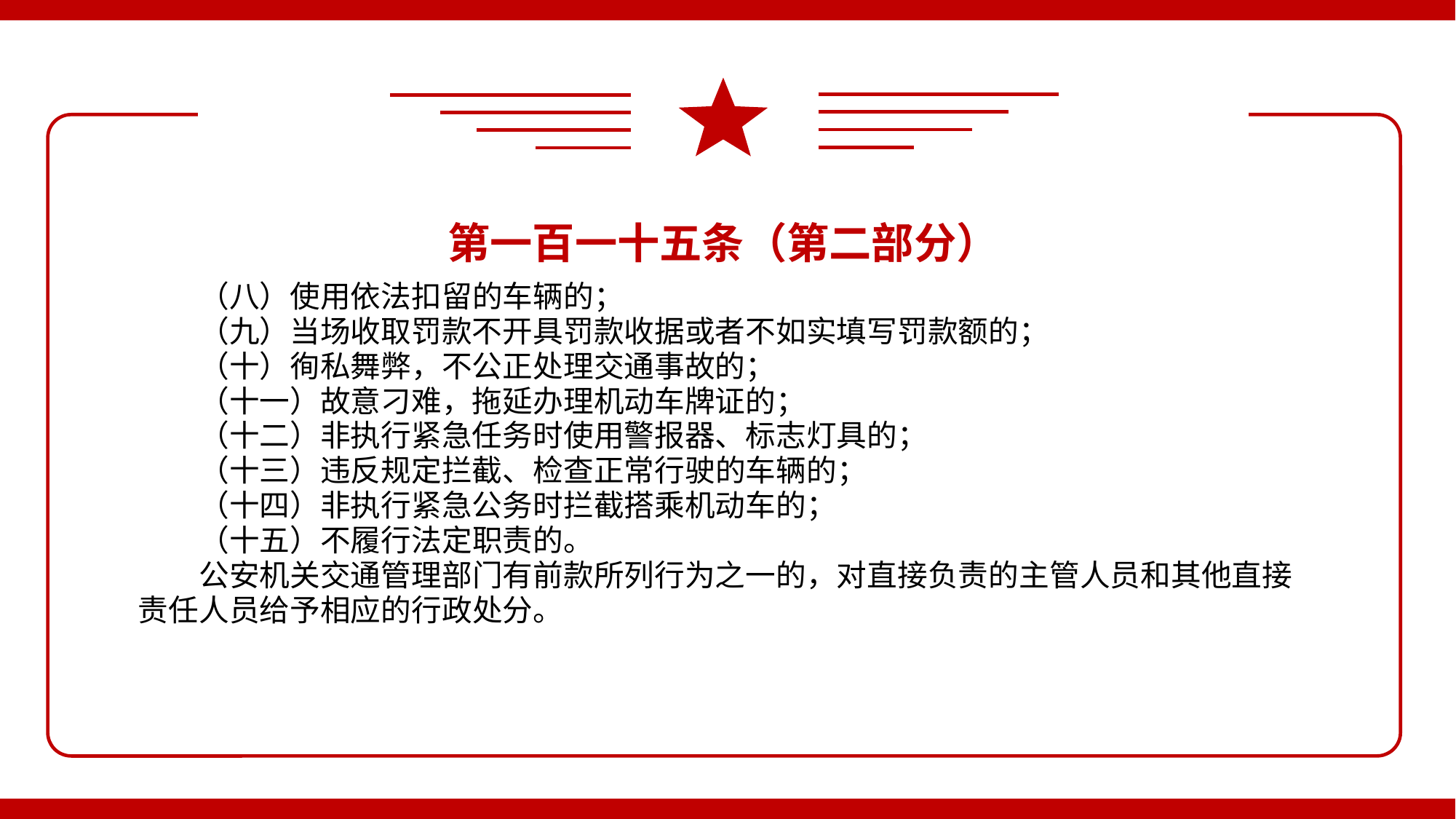

第一百一十五条（第二部分）
　　（八）使用依法扣留的车辆的；
　　（九）当场收取罚款不开具罚款收据或者不如实填写罚款额的；
　　（十）徇私舞弊，不公正处理交通事故的；
　　（十一）故意刁难，拖延办理机动车牌证的；
　　（十二）非执行紧急任务时使用警报器、标志灯具的；
　　（十三）违反规定拦截、检查正常行驶的车辆的；
　　（十四）非执行紧急公务时拦截搭乘机动车的；
　　（十五）不履行法定职责的。
　　公安机关交通管理部门有前款所列行为之一的，对直接负责的主管人员和其他直接责任人员给予相应的行政处分。